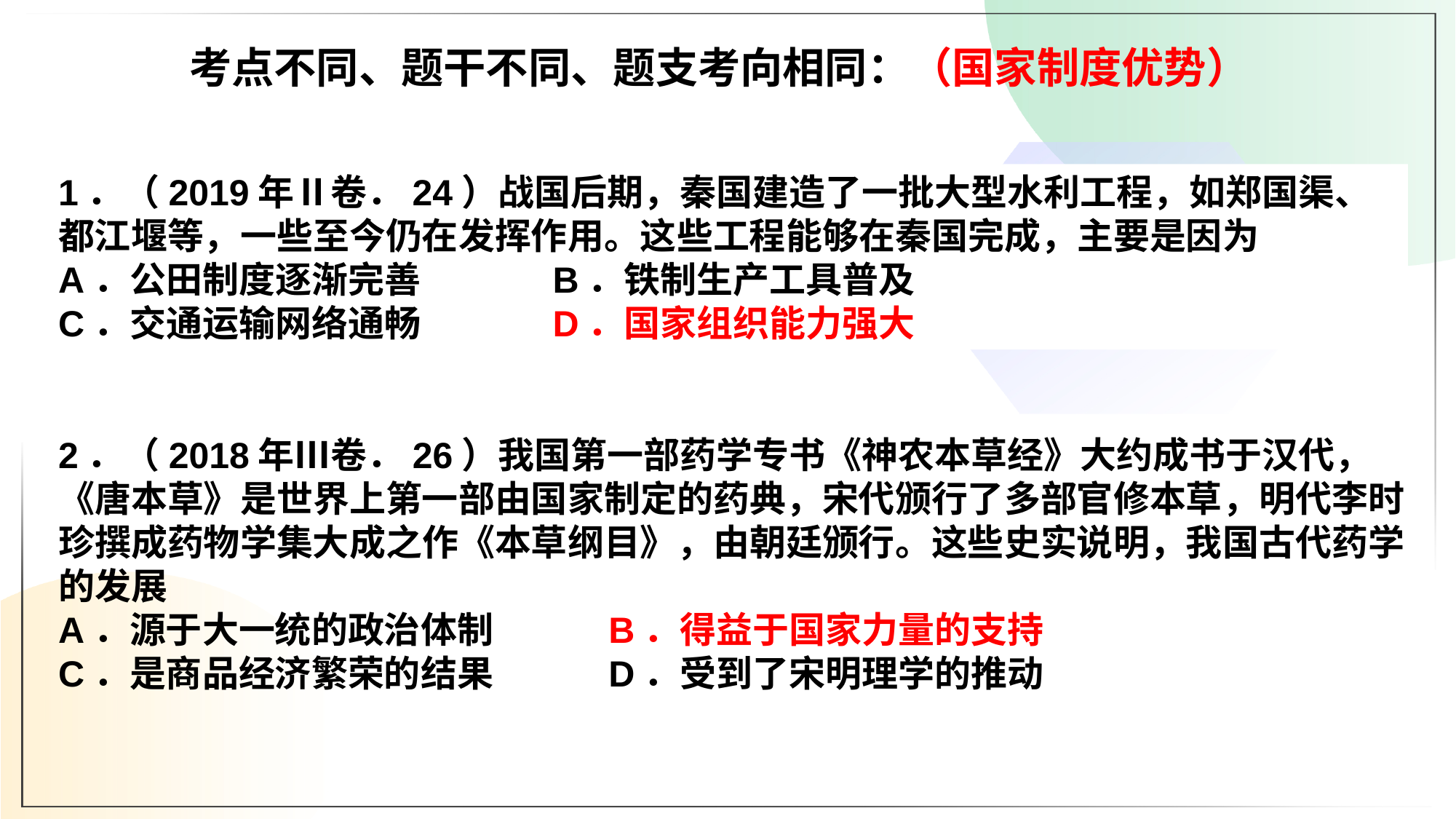

考点不同、题干不同、题支考向相同：（国家制度优势）
1．（2019年Ⅱ卷．24）战国后期，秦国建造了一批大型水利工程，如郑国渠、都江堰等，一些至今仍在发挥作用。这些工程能够在秦国完成，主要是因为
A．公田制度逐渐完善	      B．铁制生产工具普及
C．交通运输网络通畅	      D．国家组织能力强大
2．（2018年Ⅲ卷．26）我国第一部药学专书《神农本草经》大约成书于汉代，《唐本草》是世界上第一部由国家制定的药典，宋代颁行了多部官修本草，明代李时珍撰成药物学集大成之作《本草纲目》，由朝廷颁行。这些史实说明，我国古代药学的发展
A．源于大一统的政治体制             B．得益于国家力量的支持
C．是商品经济繁荣的结果             D．受到了宋明理学的推动